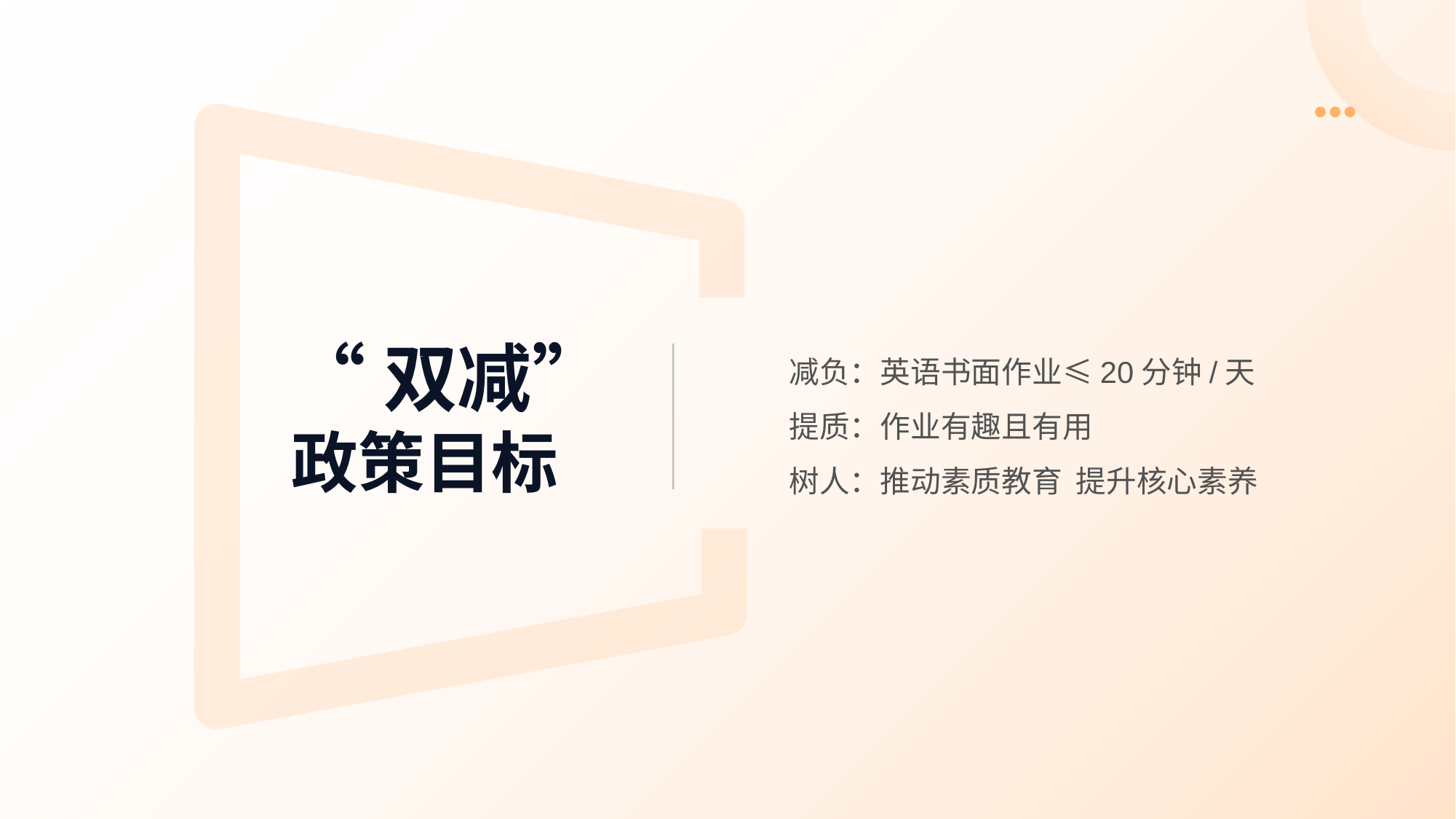

# “双减” 政策目标
减负：英语书面作业≤20分钟/天
提质：作业有趣且有用
树人：推动素质教育  提升核心素养